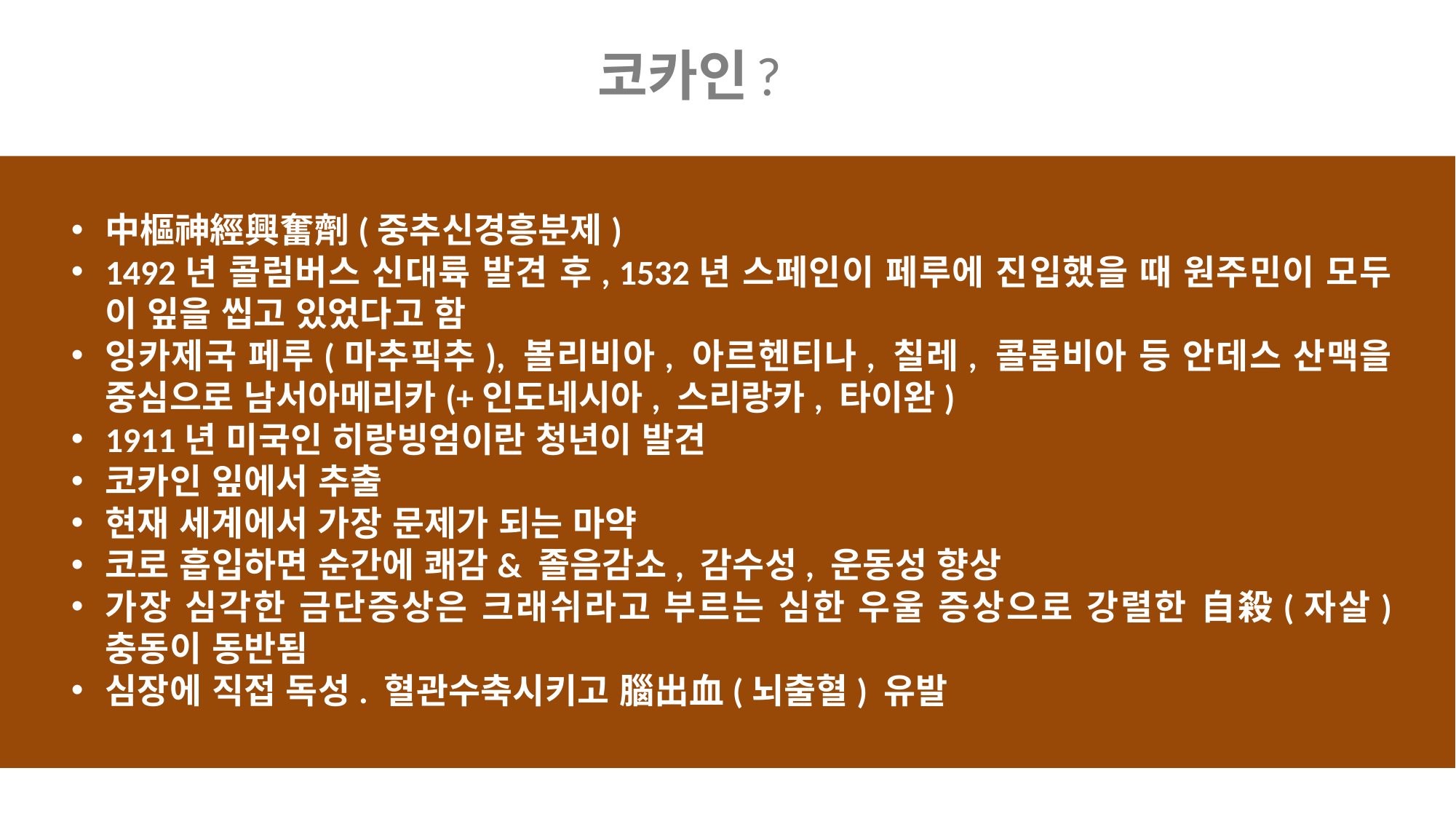

코카인?

中樞神經興奮劑(중추신경흥분제)
1492년 콜럼버스 신대륙 발견 후, 1532년 스페인이 페루에 진입했을 때 원주민이 모두 이 잎을 씹고 있었다고 함
잉카제국 페루(마추픽추), 볼리비아, 아르헨티나, 칠레, 콜롬비아 등 안데스 산맥을 중심으로 남서아메리카(+인도네시아, 스리랑카, 타이완)
1911년 미국인 히랑빙엄이란 청년이 발견
코카인 잎에서 추출
현재 세계에서 가장 문제가 되는 마약
코로 흡입하면 순간에 쾌감& 졸음감소, 감수성, 운동성 향상
가장 심각한 금단증상은 크래쉬라고 부르는 심한 우울 증상으로 강렬한 自殺(자살) 충동이 동반됨
심장에 직접 독성. 혈관수축시키고 腦出血(뇌출혈) 유발